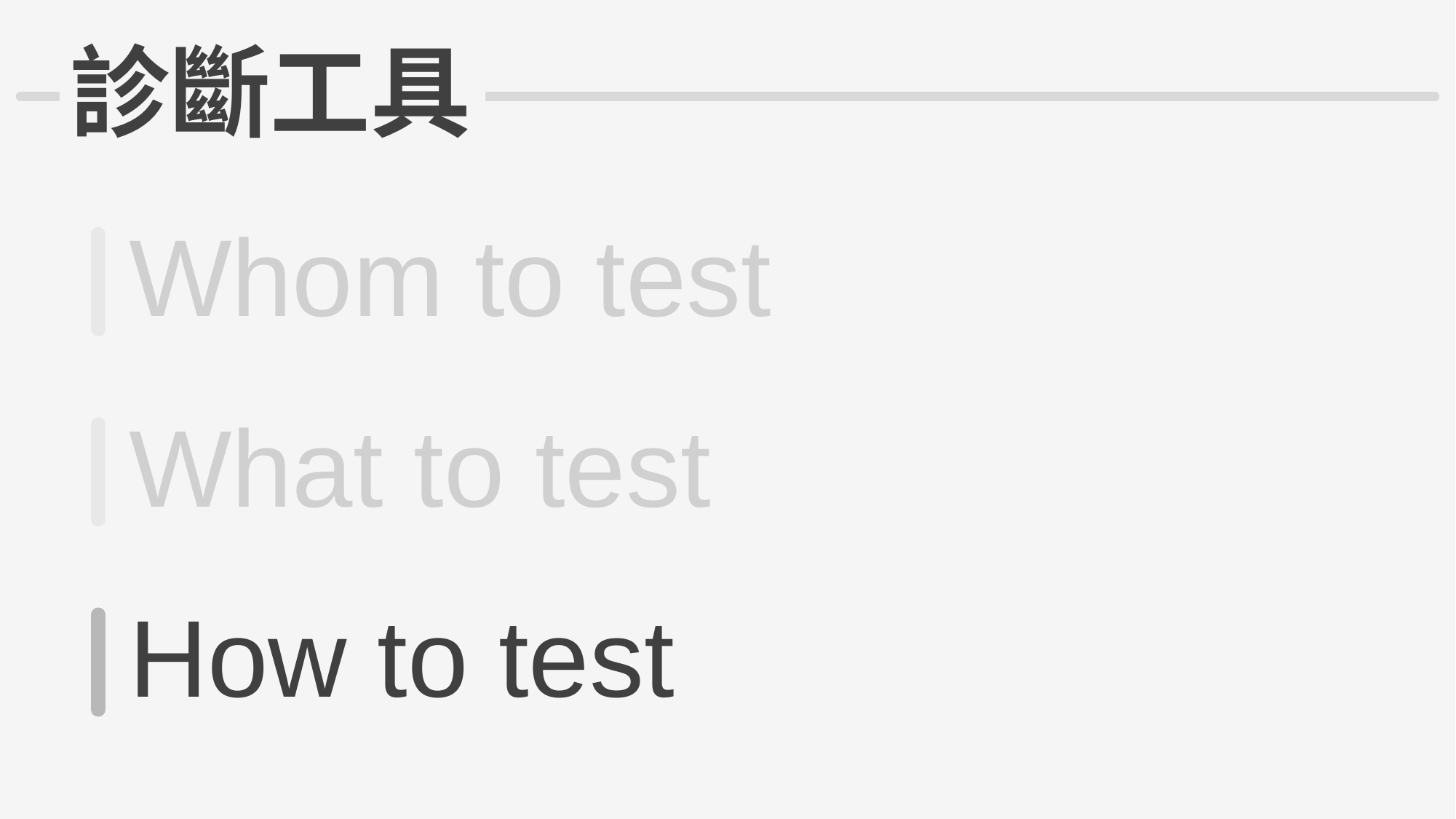

# 診斷工具

Whom to test
What to test
How to test